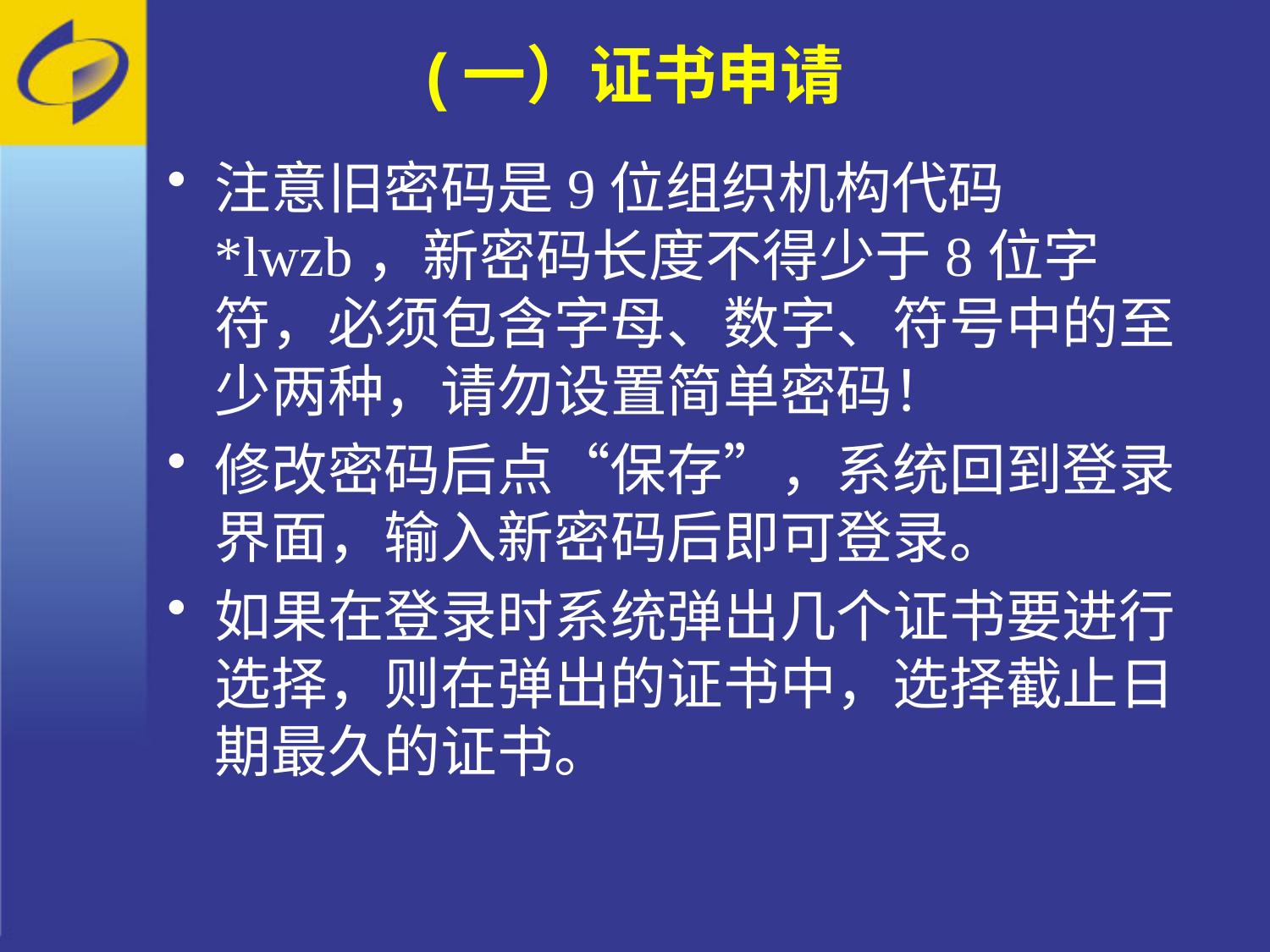

# (一）证书申请
注意旧密码是9位组织机构代码*lwzb，新密码长度不得少于8位字符，必须包含字母、数字、符号中的至少两种，请勿设置简单密码！
修改密码后点“保存”，系统回到登录界面，输入新密码后即可登录。
如果在登录时系统弹出几个证书要进行选择，则在弹出的证书中，选择截止日期最久的证书。